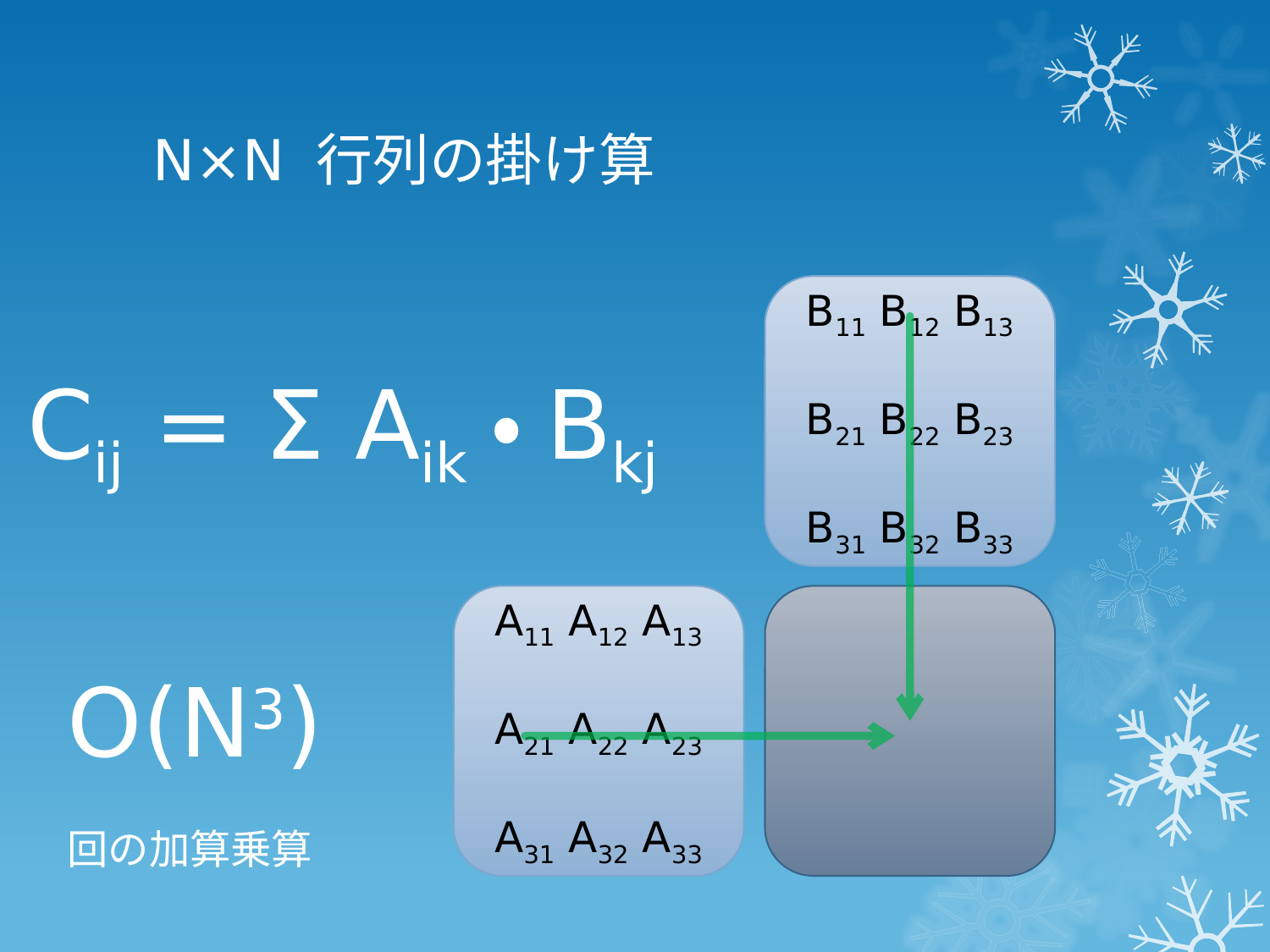

# N×N 行列の掛け算
B11 B12 B13

B21 B22 B23

B31 B32 B33
Cij = Σ Aik・Bkj
A11 A12 A13

A21 A22 A23

A31 A32 A33

O(N3)
回の加算乗算